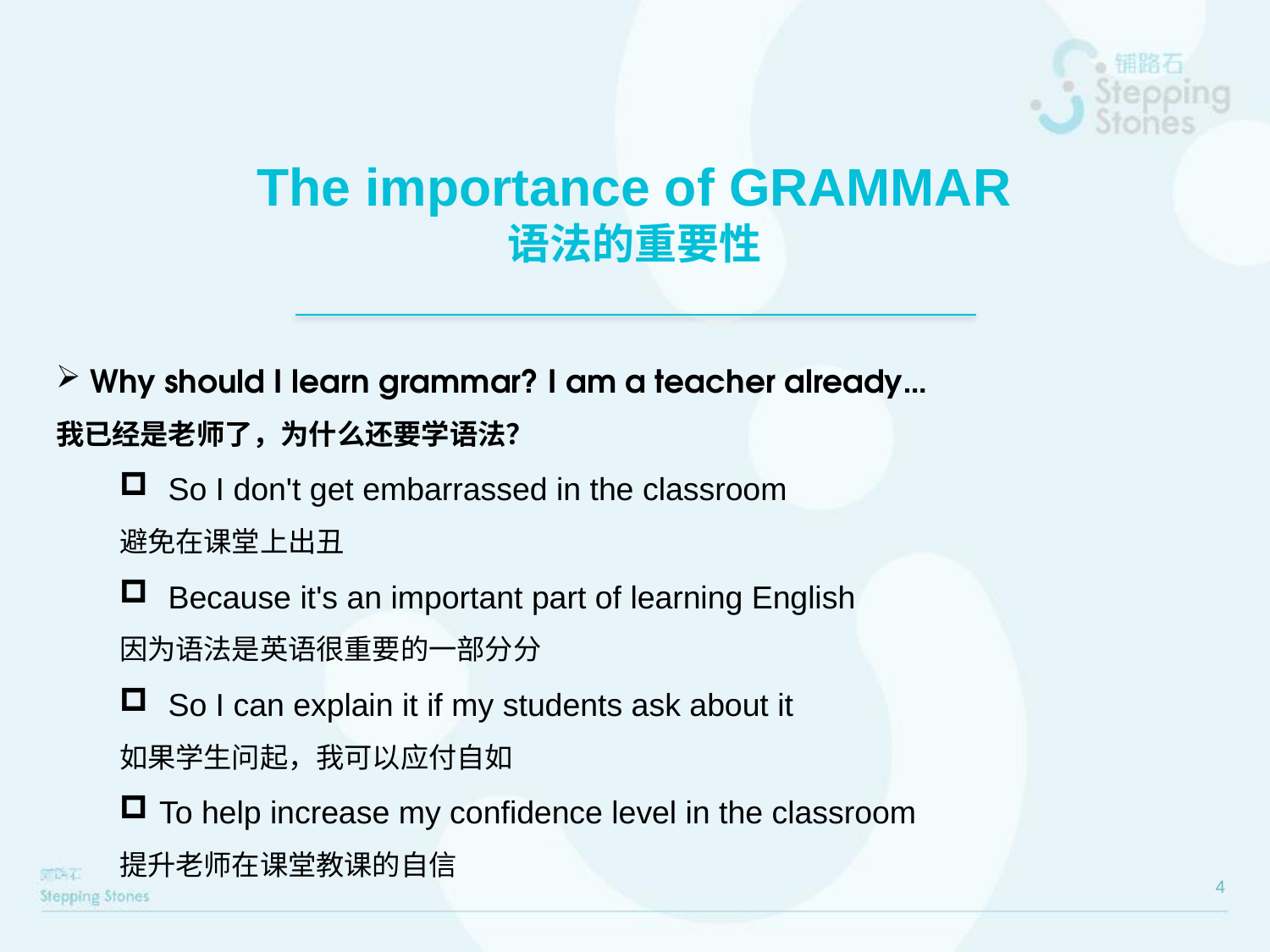

# The importance of GRAMMAR 语法的重要性
 Why should I learn grammar? I am a teacher already…
我已经是老师了，为什么还要学语法？
 So I don't get embarrassed in the classroom
避免在课堂上出丑
 Because it's an important part of learning English
因为语法是英语很重要的一部分分
 So I can explain it if my students ask about it
如果学生问起，我可以应付自如
To help increase my confidence level in the classroom
提升老师在课堂教课的自信